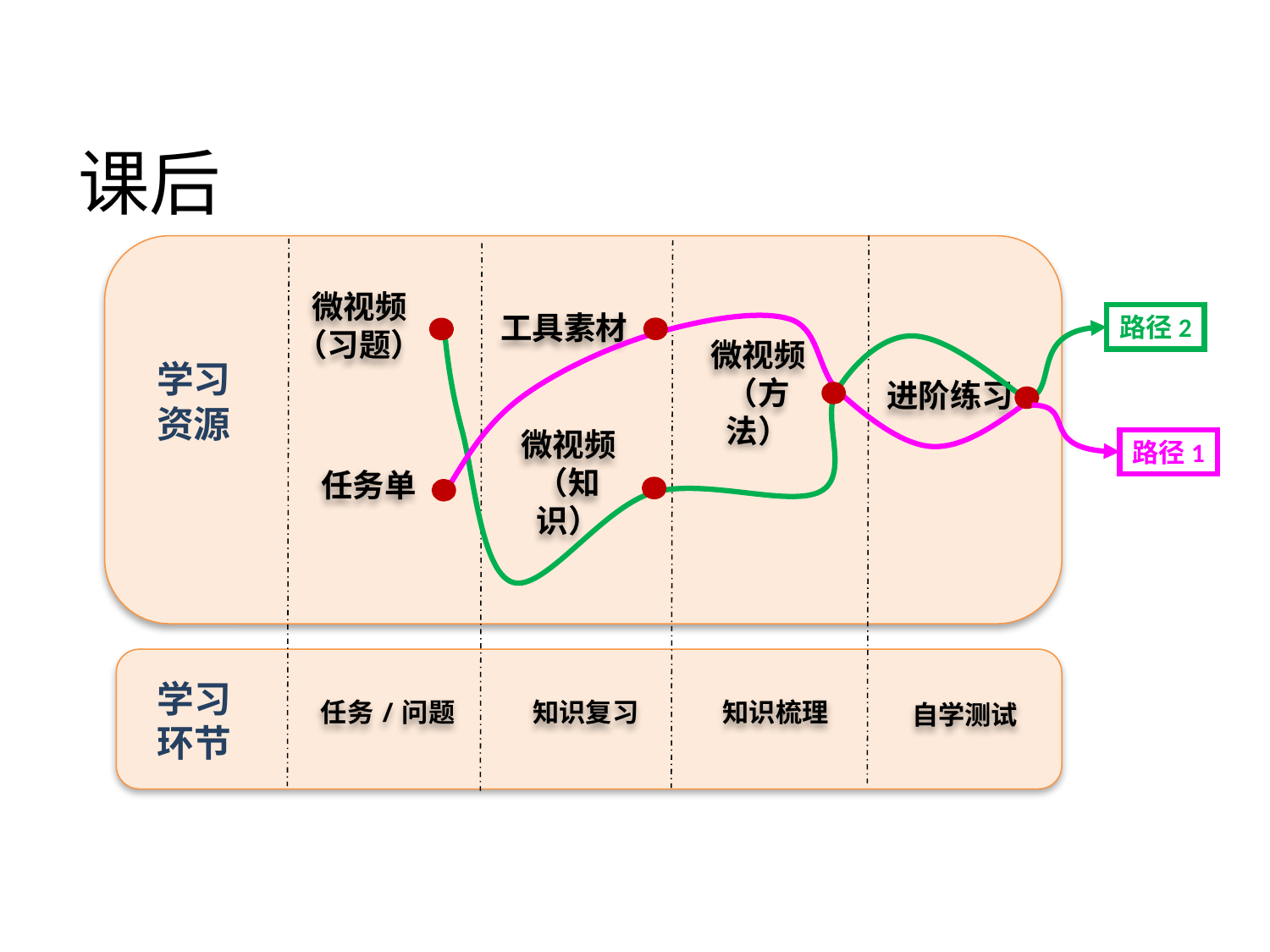

课后

微视频（习题）
路径2
工具素材

学习
资源
微视频
（方法）
进阶练习

路径1
微视频（知识）
任务单

学习
环节
任务/问题
知识梳理
知识复习
自学测试